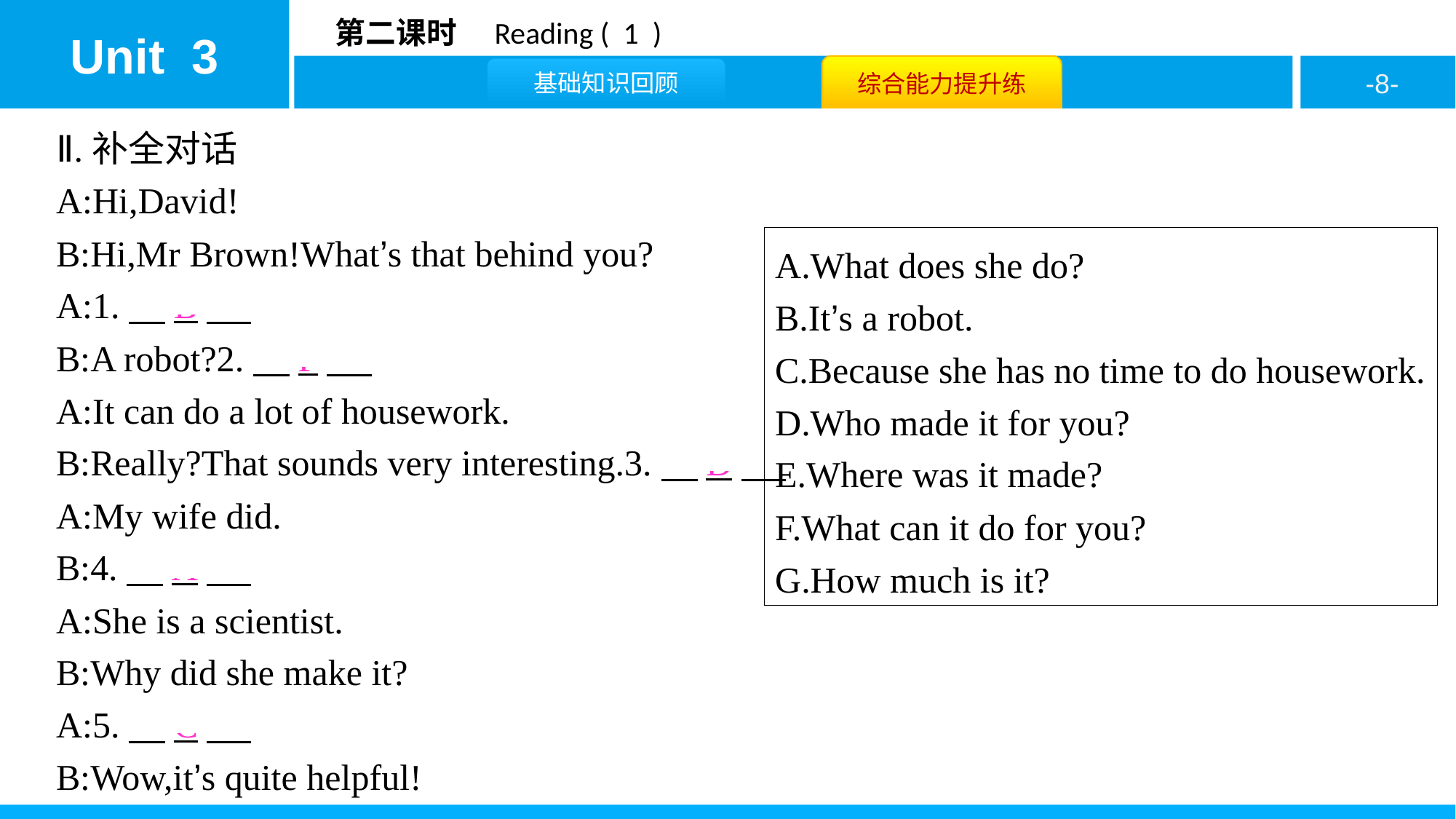

Ⅱ.补全对话
A:Hi,David!
B:Hi,Mr Brown!What’s that behind you?
A:1.　B
B:A robot?2.　F
A:It can do a lot of housework.
B:Really?That sounds very interesting.3.　D
A:My wife did.
B:4.　A
A:She is a scientist.
B:Why did she make it?
A:5.　C
B:Wow,it’s quite helpful!
A.What does she do?
B.It’s a robot.
C.Because she has no time to do housework.
D.Who made it for you?
E.Where was it made?
F.What can it do for you?
G.How much is it?